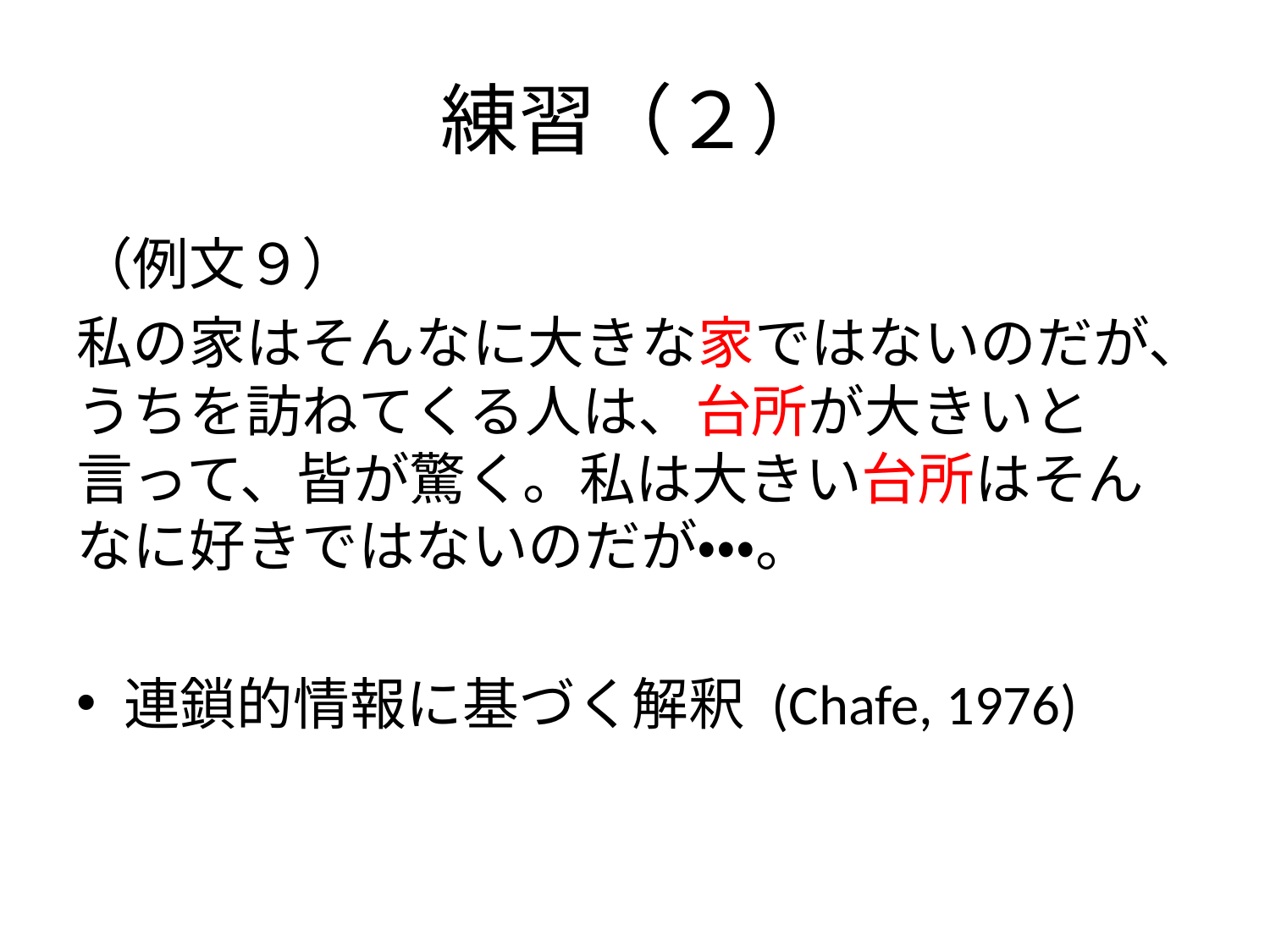

# 練習（２）
（例文９）
私の家はそんなに大きな家ではないのだが、うちを訪ねてくる人は、台所が大きいと言って、皆が驚く。私は大きい台所はそんなに好きではないのだが・・・。

連鎖的情報に基づく解釈 (Chafe, 1976)